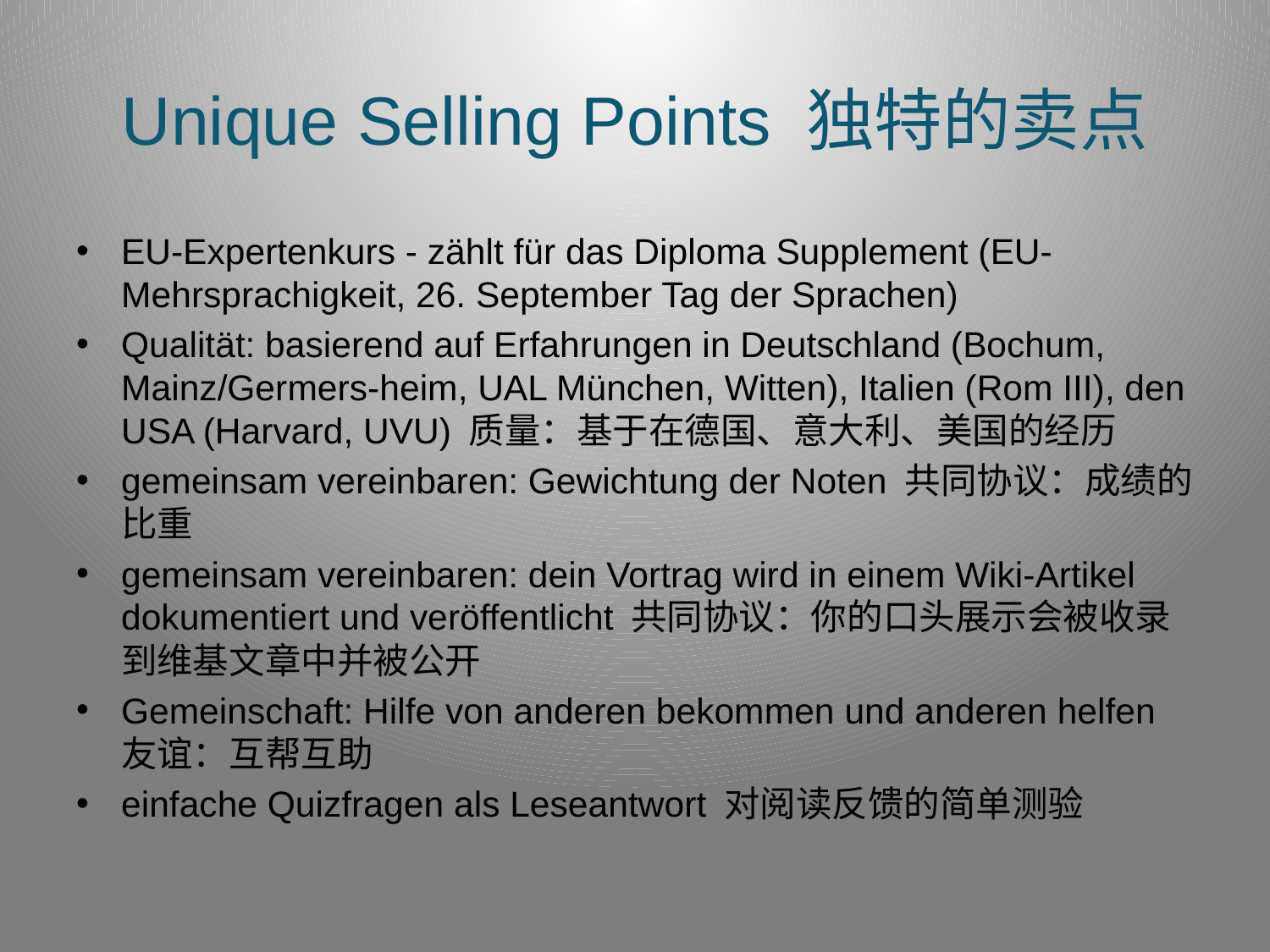

# Unique Selling Points 独特的卖点
EU-Expertenkurs - zählt für das Diploma Supplement (EU-Mehrsprachigkeit, 26. September Tag der Sprachen)
Qualität: basierend auf Erfahrungen in Deutschland (Bochum, Mainz/Germers-heim, UAL München, Witten), Italien (Rom III), den USA (Harvard, UVU) 质量：基于在德国、意大利、美国的经历
gemeinsam vereinbaren: Gewichtung der Noten 共同协议：成绩的比重
gemeinsam vereinbaren: dein Vortrag wird in einem Wiki-Artikel dokumentiert und veröffentlicht 共同协议：你的口头展示会被收录到维基文章中并被公开
Gemeinschaft: Hilfe von anderen bekommen und anderen helfen 友谊：互帮互助
einfache Quizfragen als Leseantwort 对阅读反馈的简单测验